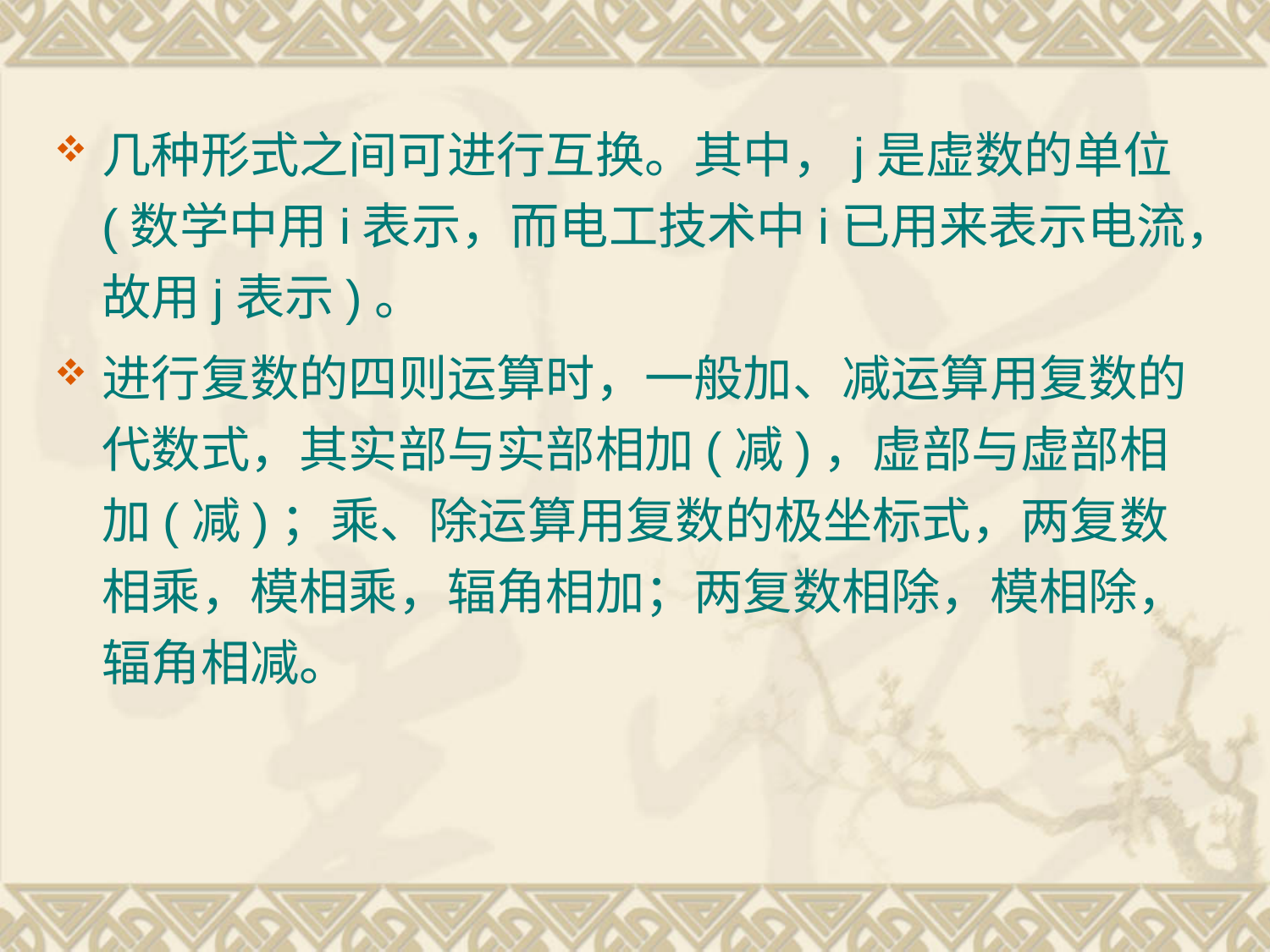

几种形式之间可进行互换。其中，j是虚数的单位(数学中用i表示，而电工技术中i已用来表示电流，故用j表示)。
进行复数的四则运算时，一般加、减运算用复数的代数式，其实部与实部相加(减)，虚部与虚部相加(减)；乘、除运算用复数的极坐标式，两复数相乘，模相乘，辐角相加；两复数相除，模相除，辐角相减。